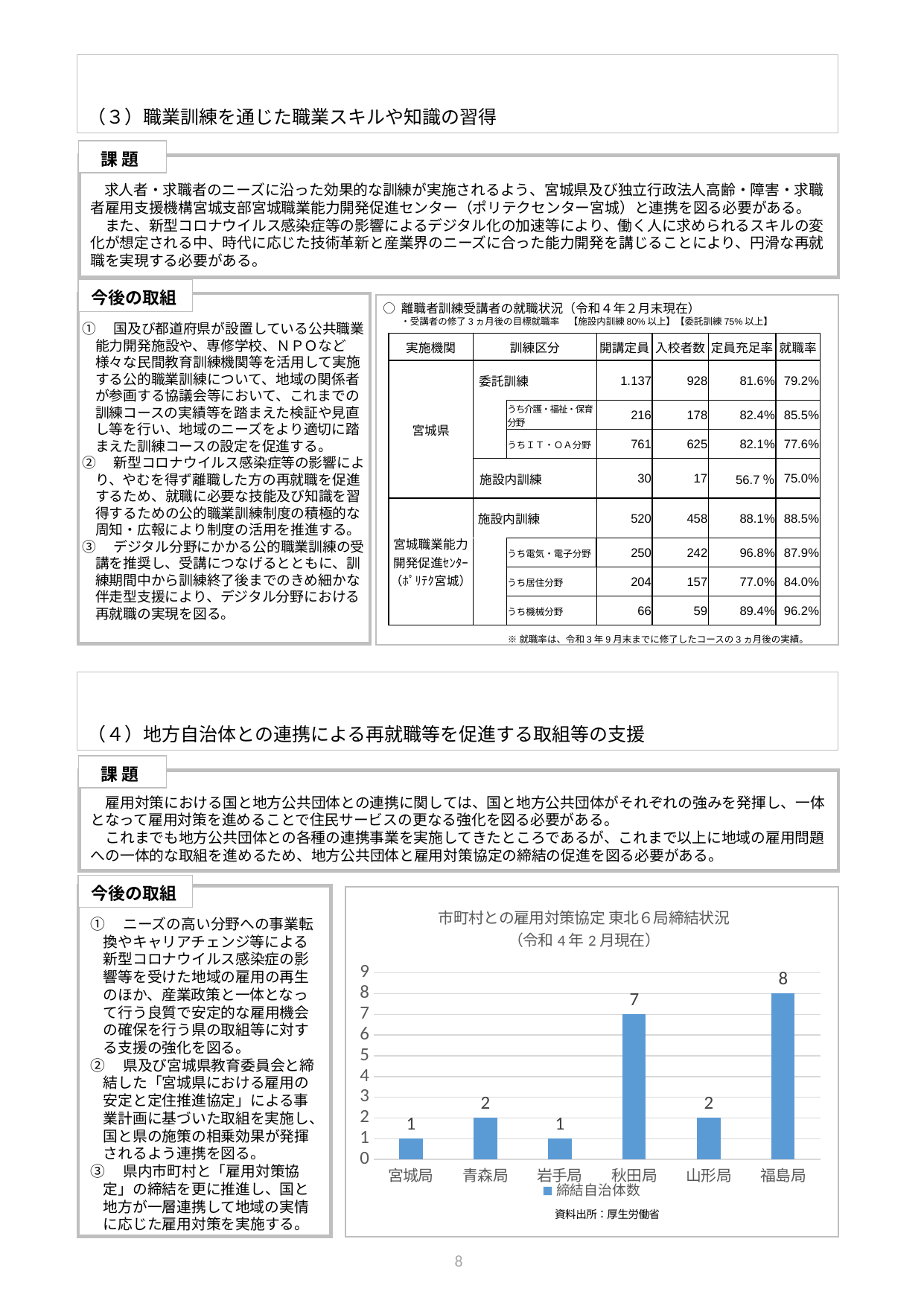

（３）職業訓練を通じた職業スキルや知識の習得

課 題

　求人者・求職者のニーズに沿った効果的な訓練が実施されるよう、宮城県及び独立行政法人高齢・障害・求職者雇用支援機構宮城支部宮城職業能力開発促進センター（ポリテクセンター宮城）と連携を図る必要がある。
　また、新型コロナウイルス感染症等の影響によるデジタル化の加速等により、働く人に求められるスキルの変化が想定される中、時代に応じた技術革新と産業界のニーズに合った能力開発を講じることにより、円滑な再就職を実現する必要がある。
あ
今後の取組

 ○ 離職者訓練受講者の就職状況（令和４年２月末現在）
　　 ・受講者の修了3ヵ月後の目標就職率　【施設内訓練80%以上】【委託訓練75%以上】
①　国及び都道府県が設置している公共職業能力開発施設や、専修学校、ＮＰＯなど様々な民間教育訓練機関等を活用して実施する公的職業訓練について、地域の関係者が参画する協議会等において、これまでの訓練コースの実績等を踏まえた検証や見直し等を行い、地域のニーズをより適切に踏まえた訓練コースの設定を促進する。
②　新型コロナウイルス感染症等の影響により、やむを得ず離職した方の再就職を促進するため、就職に必要な技能及び知識を習得するための公的職業訓練制度の積極的な周知・広報により制度の活用を推進する。
③　デジタル分野にかかる公的職業訓練の受講を推奨し、受講につなげるとともに、訓練期間中から訓練終了後までのきめ細かな伴走型支援により、デジタル分野における再就職の実現を図る。

| 実施機関 | 訓練区分 |  | 開講定員 | 入校者数 | 定員充足率 | 就職率 |
| --- | --- | --- | --- | --- | --- | --- |
| 宮城県 | 委託訓練 |  | 1.137 | 928 | 81.6% | 79.2% |
|  |  | うち介護・福祉・保育分野 | 216 | 178 | 82.4% | 85.5% |
|  |  | うちＩＴ・ＯＡ分野 | 761 | 625 | 82.1% | 77.6% |
|  | 施設内訓練 |  | 30 | 17 | 56.7％ | 75.0% |
| 宮城職業能力 開発促進ｾﾝﾀｰ （ﾎﾟﾘﾃｸ宮城） | 施設内訓練 |  | 520 | 458 | 88.1% | 88.5% |
|  |  | うち電気・電子分野 | 250 | 242 | 96.8% | 87.9% |
|  |  | うち居住分野 | 204 | 157 | 77.0% | 84.0% |
|  |  | うち機械分野 | 66 | 59 | 89.4% | 96.2% |
※就職率は、令和3年9月末までに修了したコースの3ヵ月後の実績。

（４）地方自治体との連携による再就職等を促進する取組等の支援

課 題

　雇用対策における国と地方公共団体との連携に関しては、国と地方公共団体がそれぞれの強みを発揮し、一体となって雇用対策を進めることで住民サービスの更なる強化を図る必要がある。
　これまでも地方公共団体との各種の連携事業を実施してきたところであるが、これまで以上に地域の雇用問題への一体的な取組を進めるため、地方公共団体と雇用対策協定の締結の促進を図る必要がある。
あ
今後の取組

### Chart: 市町村との雇用対策協定 東北６局締結状況
（令和4年2月現在）

| Category | 締結自治体数 |
|---|---|
| 宮城局 | 1.0 |
| 青森局 | 2.0 |
| 岩手局 | 1.0 |
| 秋田局 | 7.0 |
| 山形局 | 2.0 |
| 福島局 | 8.0 |
①　ニーズの高い分野への事業転換やキャリアチェンジ等による新型コロナウイルス感染症の影響等を受けた地域の雇用の再生のほか、産業政策と一体となって行う良質で安定的な雇用機会の確保を行う県の取組等に対する支援の強化を図る。
②　県及び宮城県教育委員会と締結した「宮城県における雇用の安定と定住推進協定」による事業計画に基づいた取組を実施し、国と県の施策の相乗効果が発揮されるよう連携を図る。
③　県内市町村と「雇用対策協定」の締結を更に推進し、国と地方が一層連携して地域の実情に応じた雇用対策を実施する。
8